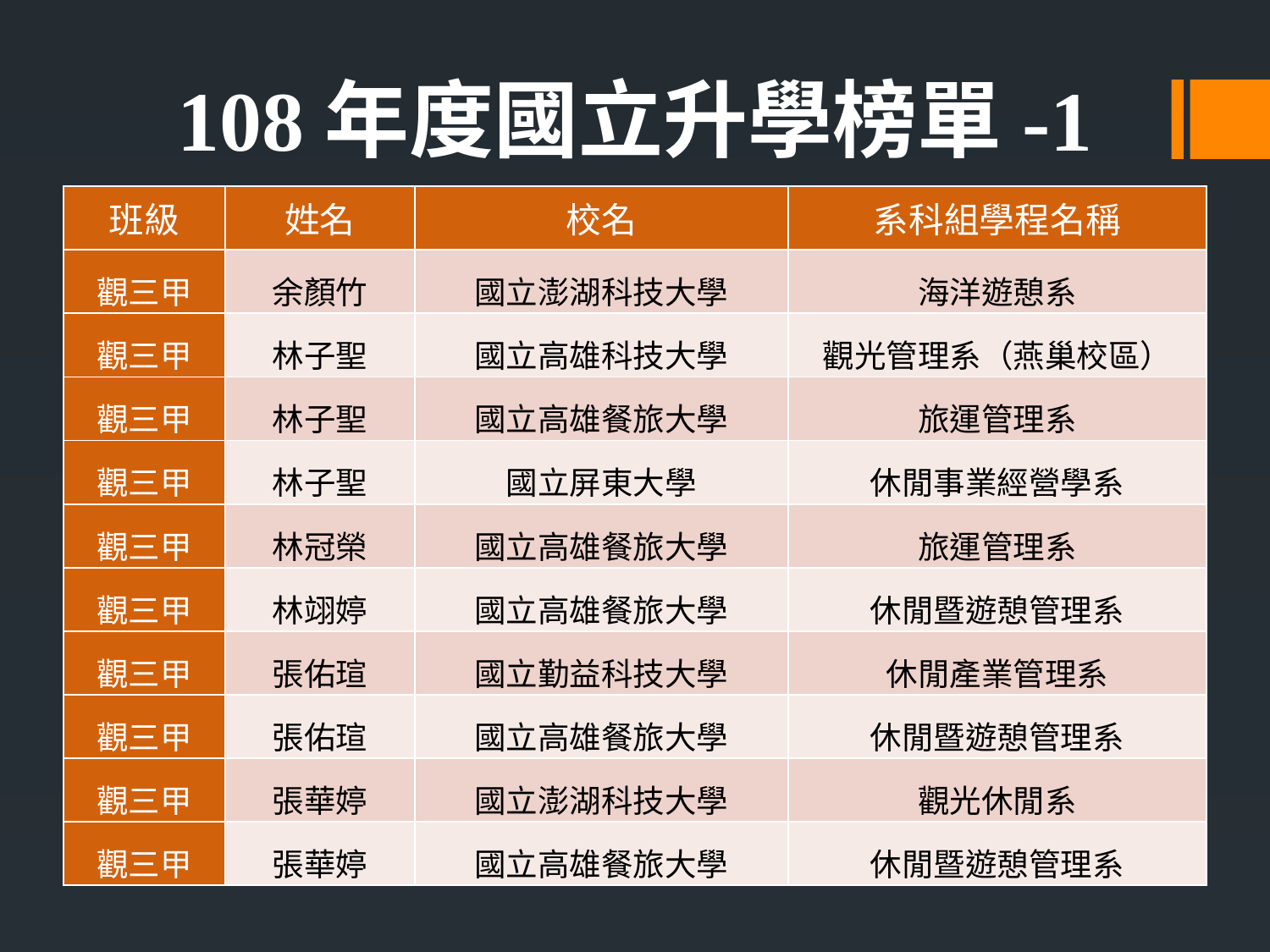

108年度國立升學榜單-1
| 班級 | 姓名 | 校名 | 系科組學程名稱 |
| --- | --- | --- | --- |
| 觀三甲 | 余顏竹 | 國立澎湖科技大學 | 海洋遊憩系 |
| 觀三甲 | 林子聖 | 國立高雄科技大學 | 觀光管理系（燕巢校區） |
| 觀三甲 | 林子聖 | 國立高雄餐旅大學 | 旅運管理系 |
| 觀三甲 | 林子聖 | 國立屏東大學 | 休閒事業經營學系 |
| 觀三甲 | 林冠榮 | 國立高雄餐旅大學 | 旅運管理系 |
| 觀三甲 | 林翊婷 | 國立高雄餐旅大學 | 休閒暨遊憩管理系 |
| 觀三甲 | 張佑瑄 | 國立勤益科技大學 | 休閒產業管理系 |
| 觀三甲 | 張佑瑄 | 國立高雄餐旅大學 | 休閒暨遊憩管理系 |
| 觀三甲 | 張華婷 | 國立澎湖科技大學 | 觀光休閒系 |
| 觀三甲 | 張華婷 | 國立高雄餐旅大學 | 休閒暨遊憩管理系 |